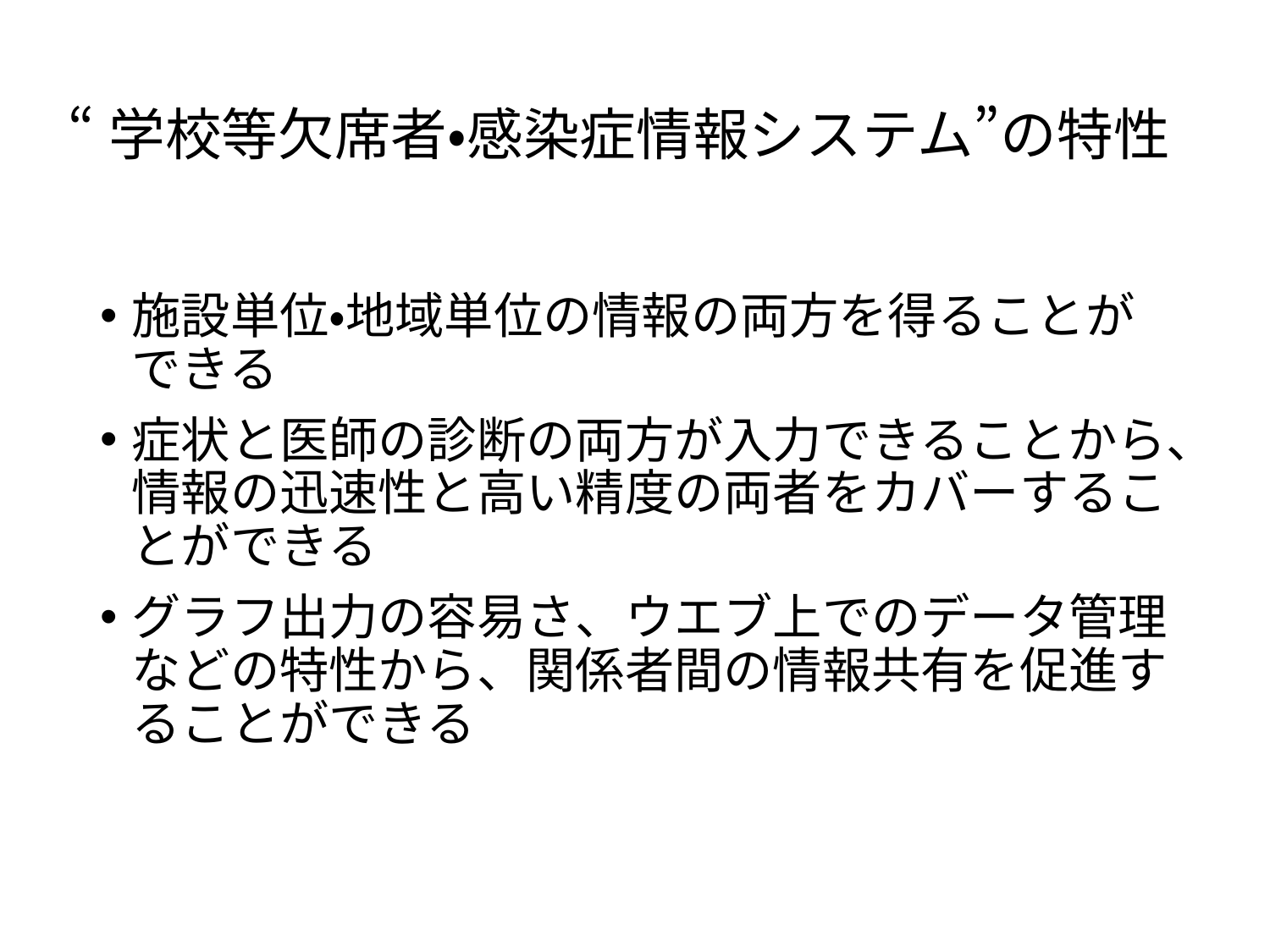

# “学校等欠席者・感染症情報システム”の特性
施設単位・地域単位の情報の両方を得ることができる
症状と医師の診断の両方が入力できることから、情報の迅速性と高い精度の両者をカバーすることができる
グラフ出力の容易さ、ウエブ上でのデータ管理などの特性から、関係者間の情報共有を促進することができる